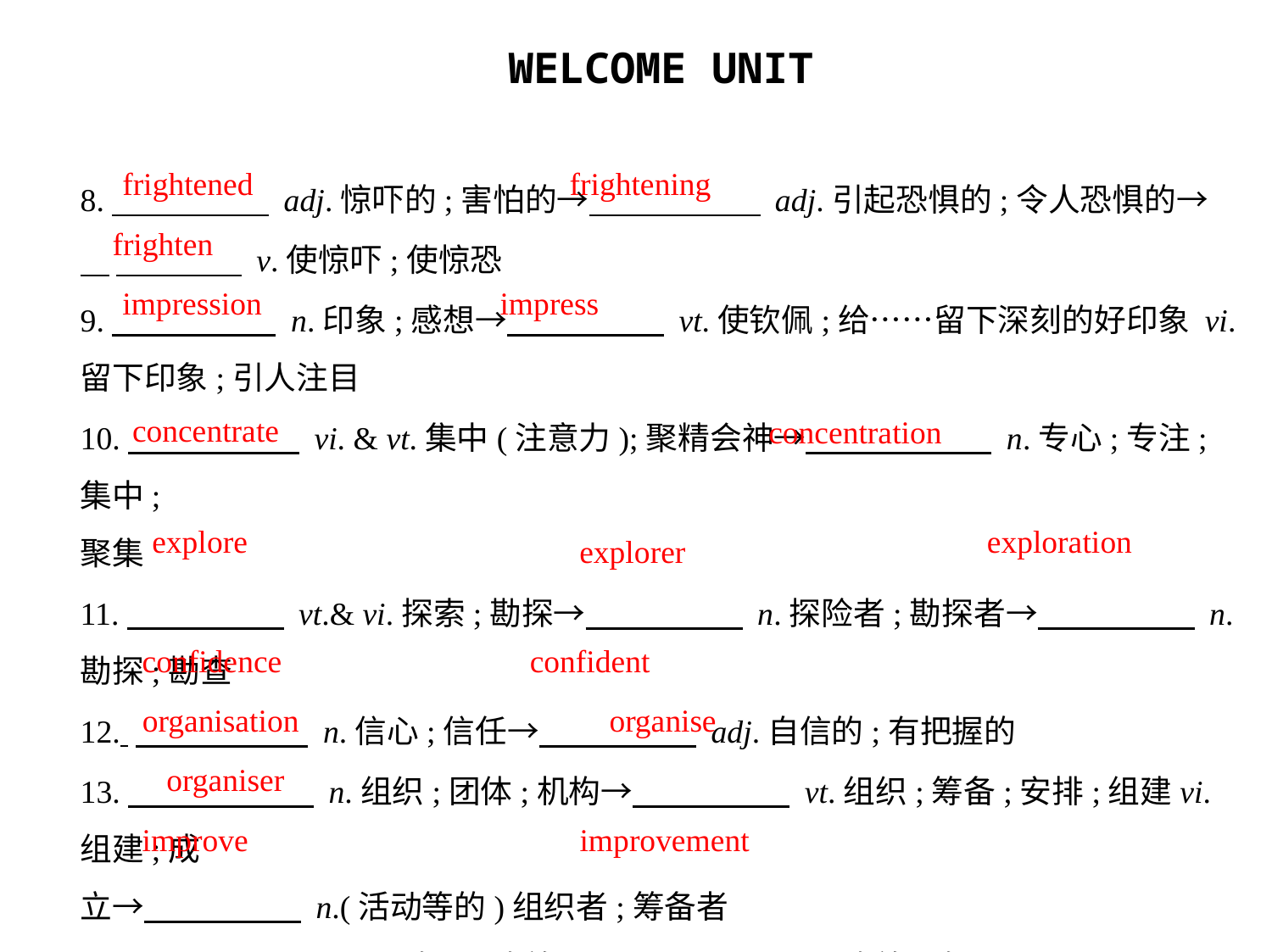

frightened
frightening
8.　　　　     adj.惊吓的;害怕的→　　　　       adj.引起恐惧的;令人恐惧的→
    　　　     v.使惊吓;使惊恐
9.　　　　      n.印象;感想→　　　　     vt.使钦佩;给……留下深刻的好印象 vi.
留下印象;引人注目
10.　　　　       vi. & vt.集中(注意力);聚精会神→　　　　         n.专心;专注;集中;
聚集
11.　　　　     vt.& vi.探索;勘探→　　　　     n.探险者;勘探者→　　　　     n.
勘探;勘查
12. 　　                n.信心;信任→　　　　     adj.自信的;有把握的
13.　　　　         n.组织;团体;机构→　　　　     vt.组织;筹备;安排;组建vi.组建;成
立→　　　　     n.(活动等的)组织者;筹备者
14.　　　　     vi.& vt.改进;改善→　　　　            n.改善;改进
frighten
impression
impress
concentrate
concentration
explore
exploration
explorer
confidence
confident
organisation
organise
organiser
improve
improvement